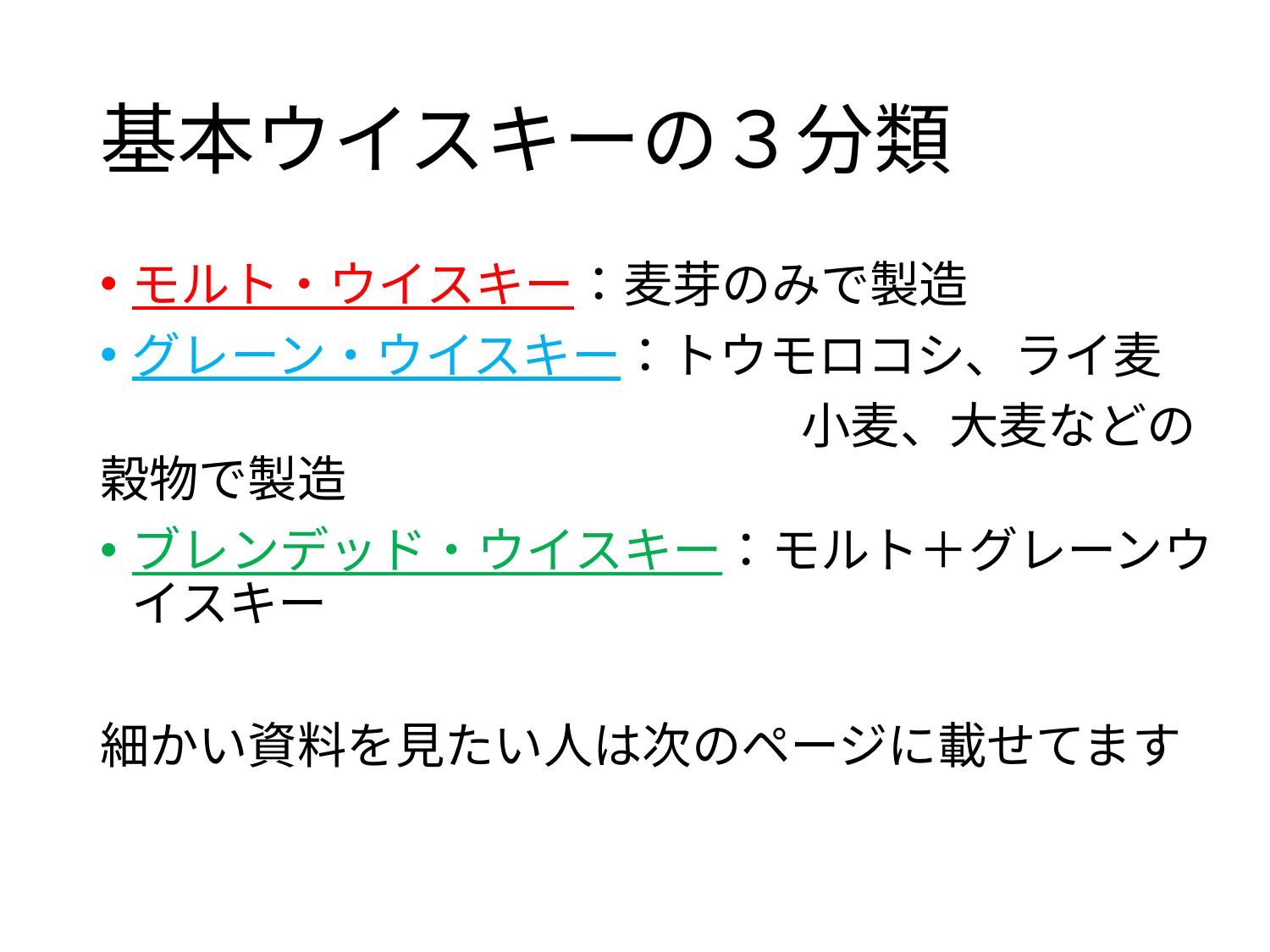

# 基本ウイスキーの３分類
モルト・ウイスキー：麦芽のみで製造
グレーン・ウイスキー：トウモロコシ、ライ麦
　　　　　　　　　　　　　　 小麦、大麦などの穀物で製造
ブレンデッド・ウイスキー：モルト＋グレーンウイスキー

細かい資料を見たい人は次のページに載せてます